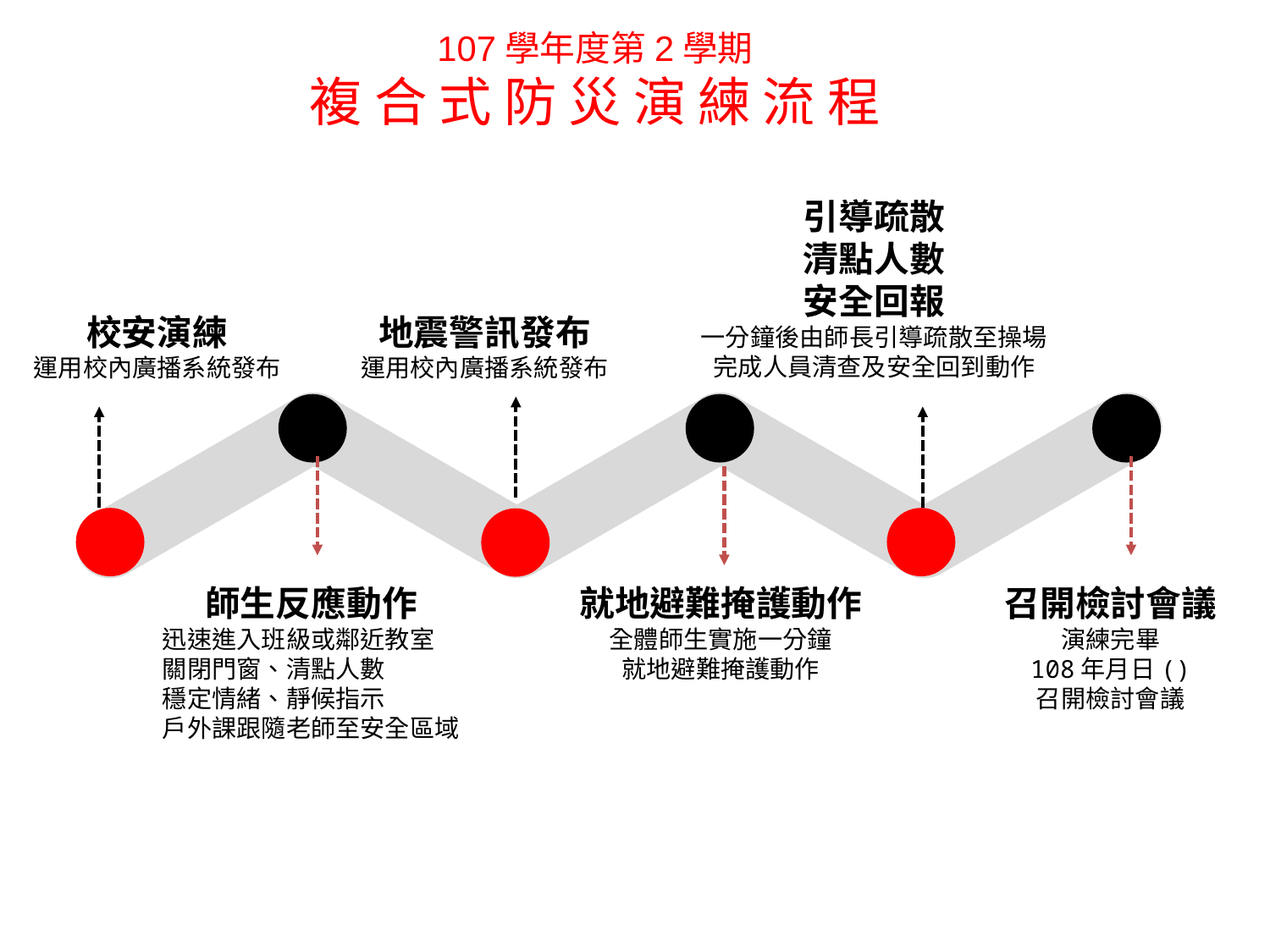

# 107學年度第2學期 複 合 式 防 災 演 練 流 程
引導疏散
清點人數
安全回報
一分鐘後由師長引導疏散至操場
完成人員清查及安全回到動作
校安演練
運用校內廣播系統發布
地震警訊發布
運用校內廣播系統發布

師生反應動作
迅速進入班級或鄰近教室
關閉門窗、清點人數
穩定情緒、靜候指示
戶外課跟隨老師至安全區域
就地避難掩護動作
全體師生實施一分鐘
就地避難掩護動作
召開檢討會議
演練完畢
108年月日()
召開檢討會議
2019/2/19